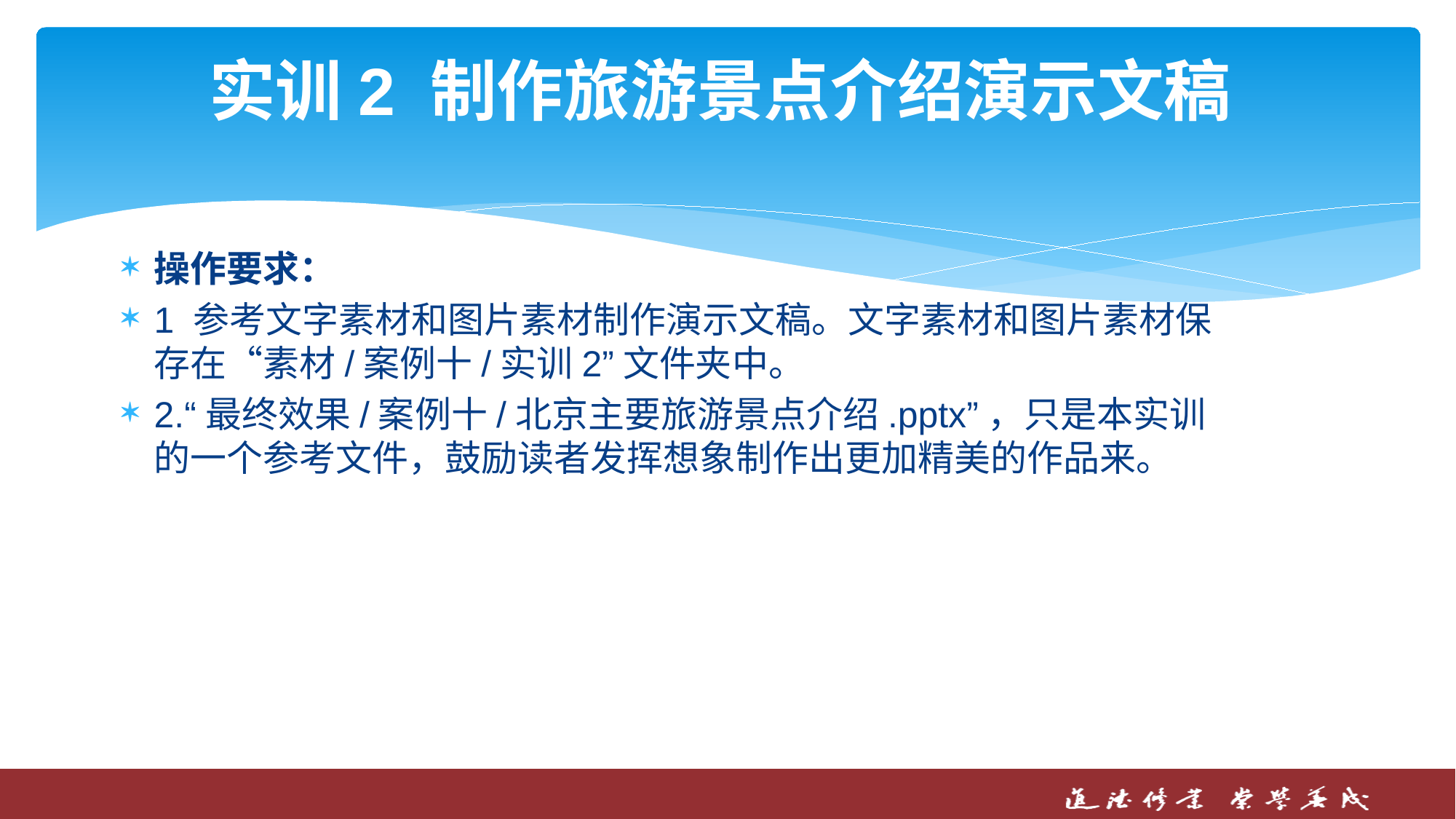

# 实训2 制作旅游景点介绍演示文稿
操作要求：
1 参考文字素材和图片素材制作演示文稿。文字素材和图片素材保存在“素材/案例十/实训2”文件夹中。
2.“最终效果/案例十/北京主要旅游景点介绍.pptx”，只是本实训的一个参考文件，鼓励读者发挥想象制作出更加精美的作品来。